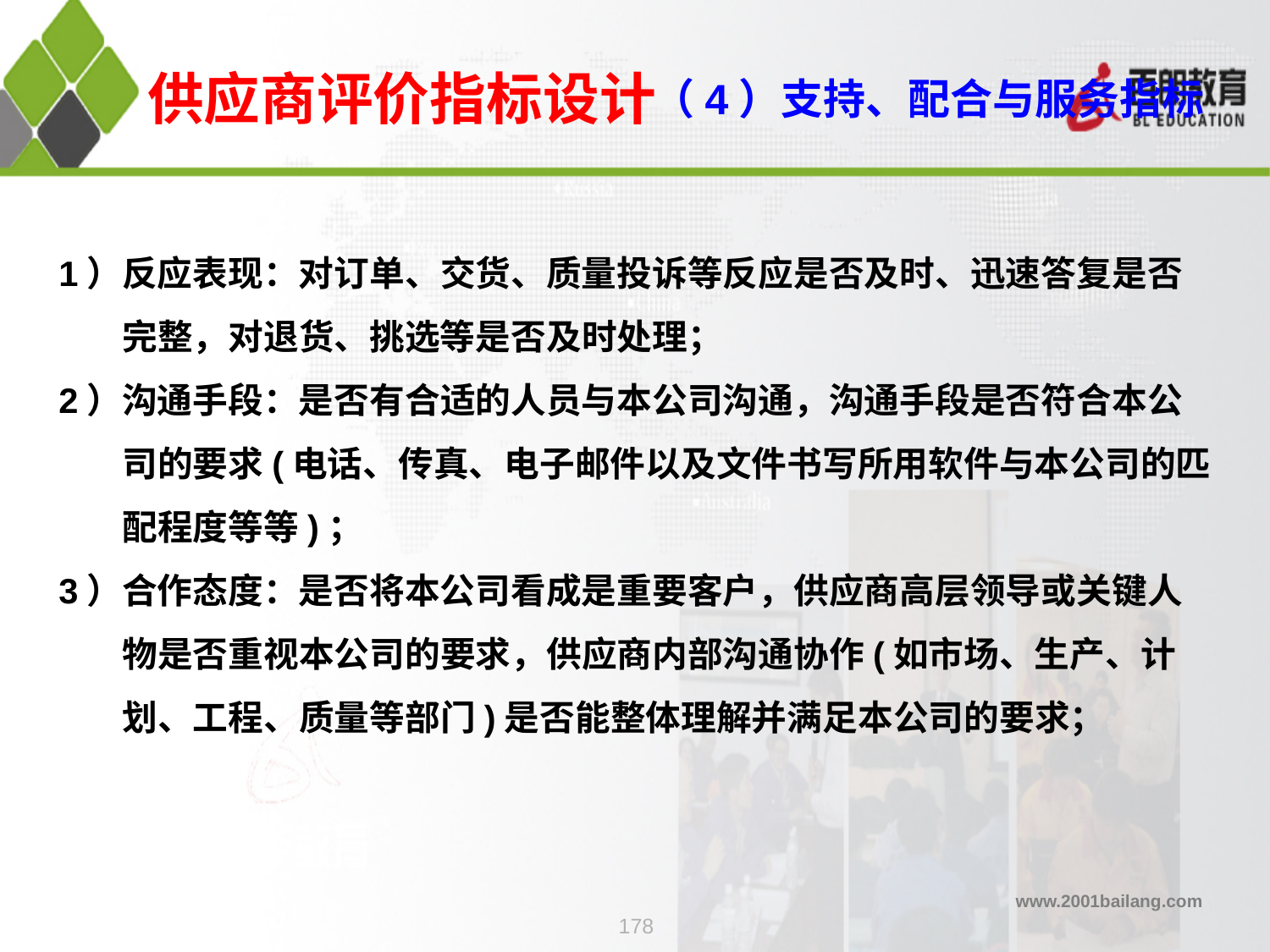

供应商评价指标设计
（4）支持、配合与服务指标
1）反应表现：对订单、交货、质量投诉等反应是否及时、迅速答复是否完整，对退货、挑选等是否及时处理；
2）沟通手段：是否有合适的人员与本公司沟通，沟通手段是否符合本公司的要求(电话、传真、电子邮件以及文件书写所用软件与本公司的匹配程度等等)；
3）合作态度：是否将本公司看成是重要客户，供应商高层领导或关键人物是否重视本公司的要求，供应商内部沟通协作(如市场、生产、计划、工程、质量等部门)是否能整体理解并满足本公司的要求；
178